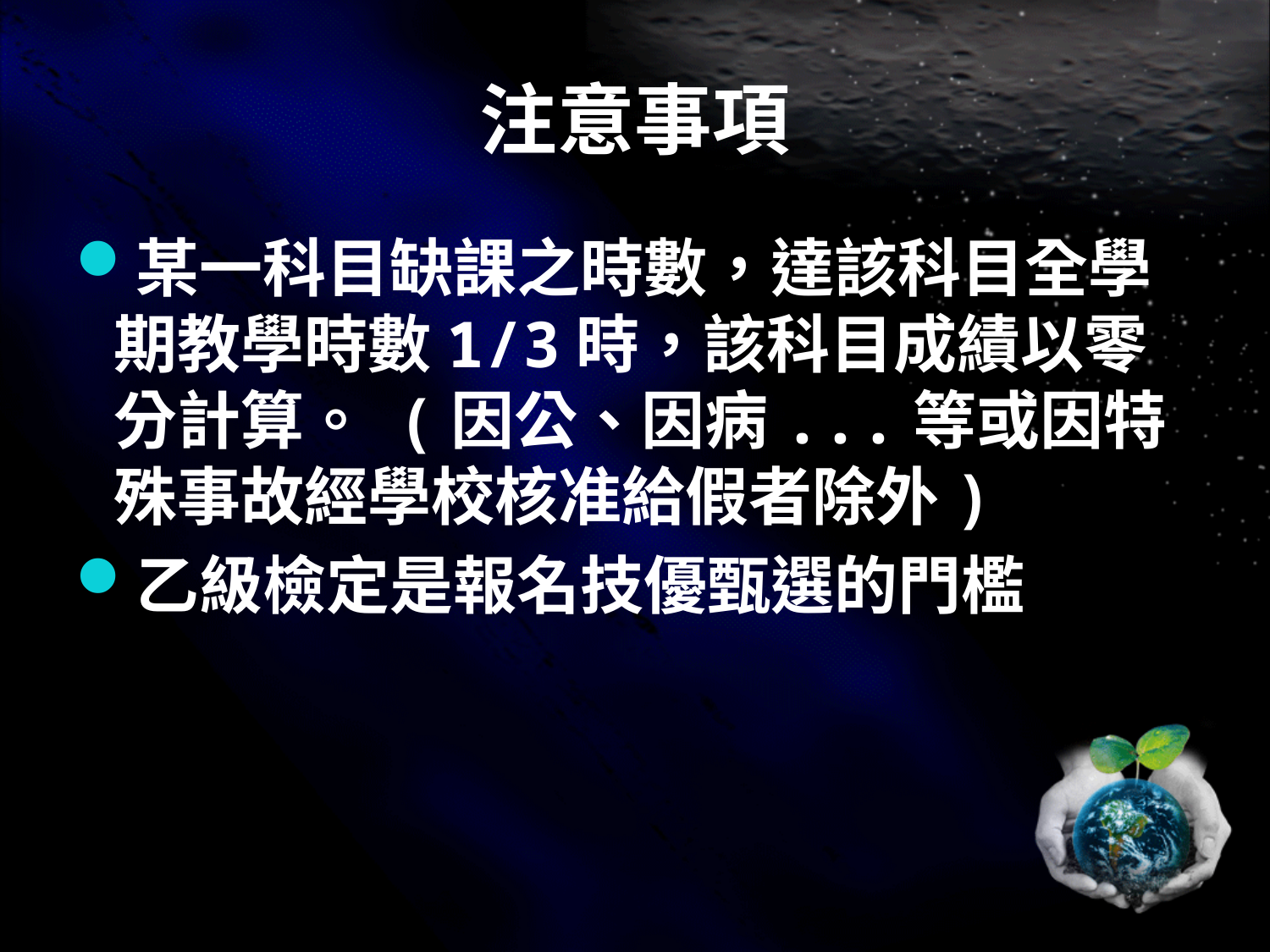

# 注意事項
某一科目缺課之時數，達該科目全學期教學時數1/3時，該科目成績以零分計算。 (因公、因病...等或因特殊事故經學校核准給假者除外)
乙級檢定是報名技優甄選的門檻